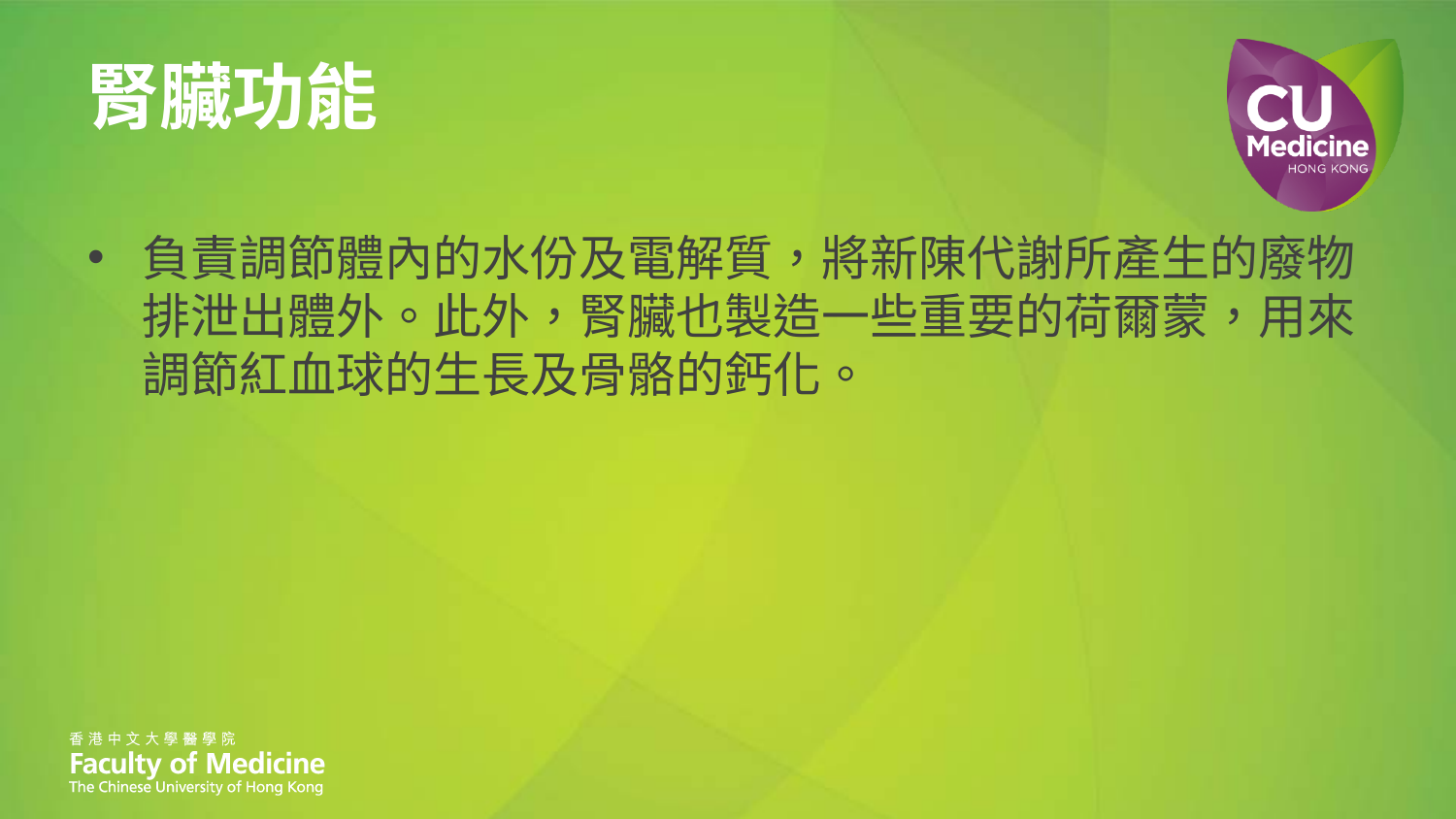

# 腎臟功能
負責調節體內的水份及電解質，將新陳代謝所產生的廢物排泄出體外。此外，腎臟也製造一些重要的荷爾蒙，用來調節紅血球的生長及骨骼的鈣化。